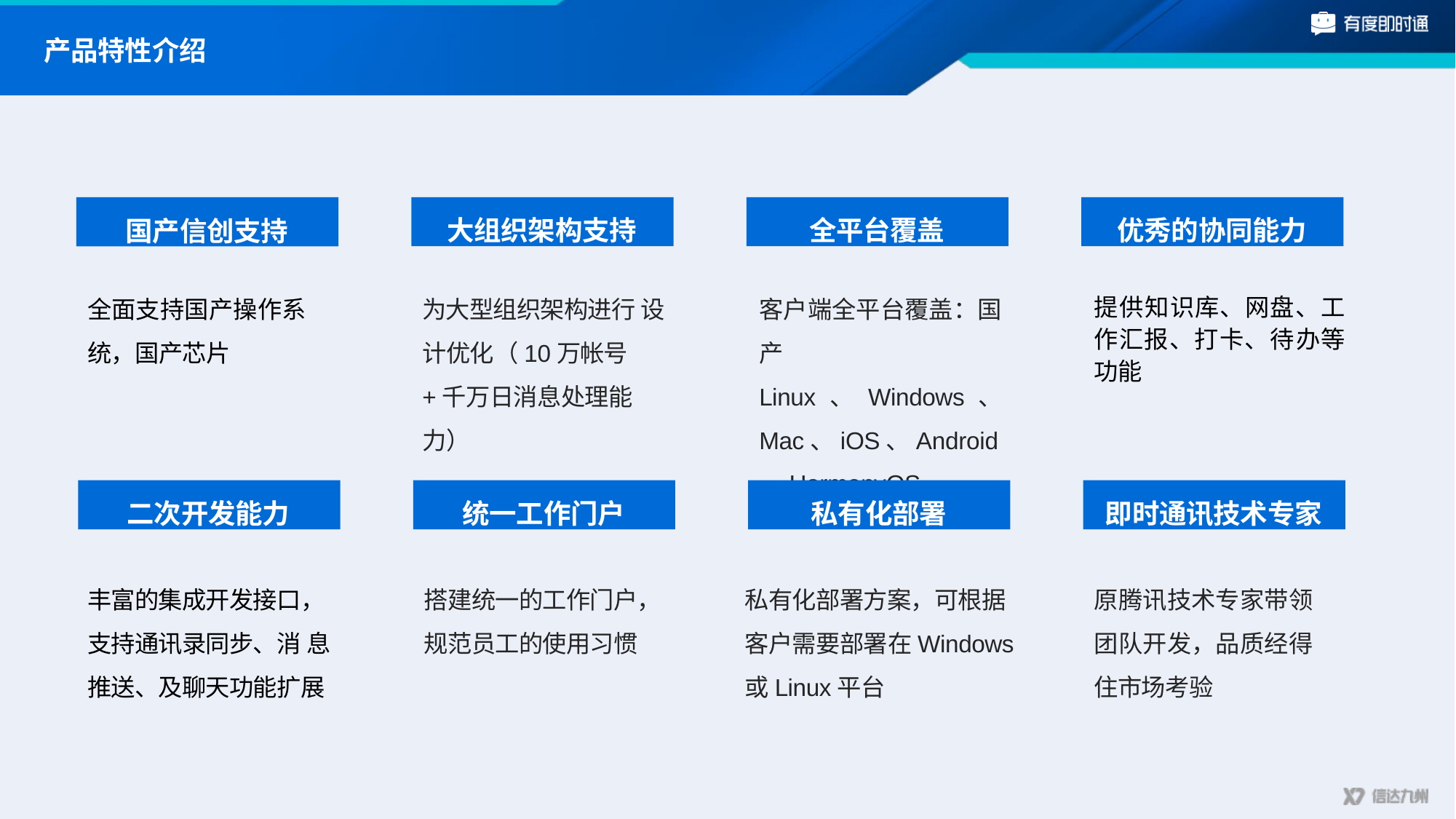

# 产品特性介绍
国产信创支持
大组织架构支持
全平台覆盖
优秀的协同能力
客户端全平台覆盖：国产Linux、Windows、 Mac、iOS、Android、HarmonyOS
为大型组织架构进行 设计优化（10万帐号+千万日消息处理能力）
全面支持国产操作系统，国产芯片
提供知识库、网盘、工作汇报、打卡、待办等功能
二次开发能力
统一工作门户
私有化部署
即时通讯技术专家
私有化部署方案，可根据客户需要部署在Windows或Linux平台
丰富的集成开发接口，支持通讯录同步、消 息推送、及聊天功能扩展
搭建统一的工作门户，规范员工的使用习惯
原腾讯技术专家带领团队开发，品质经得住市场考验